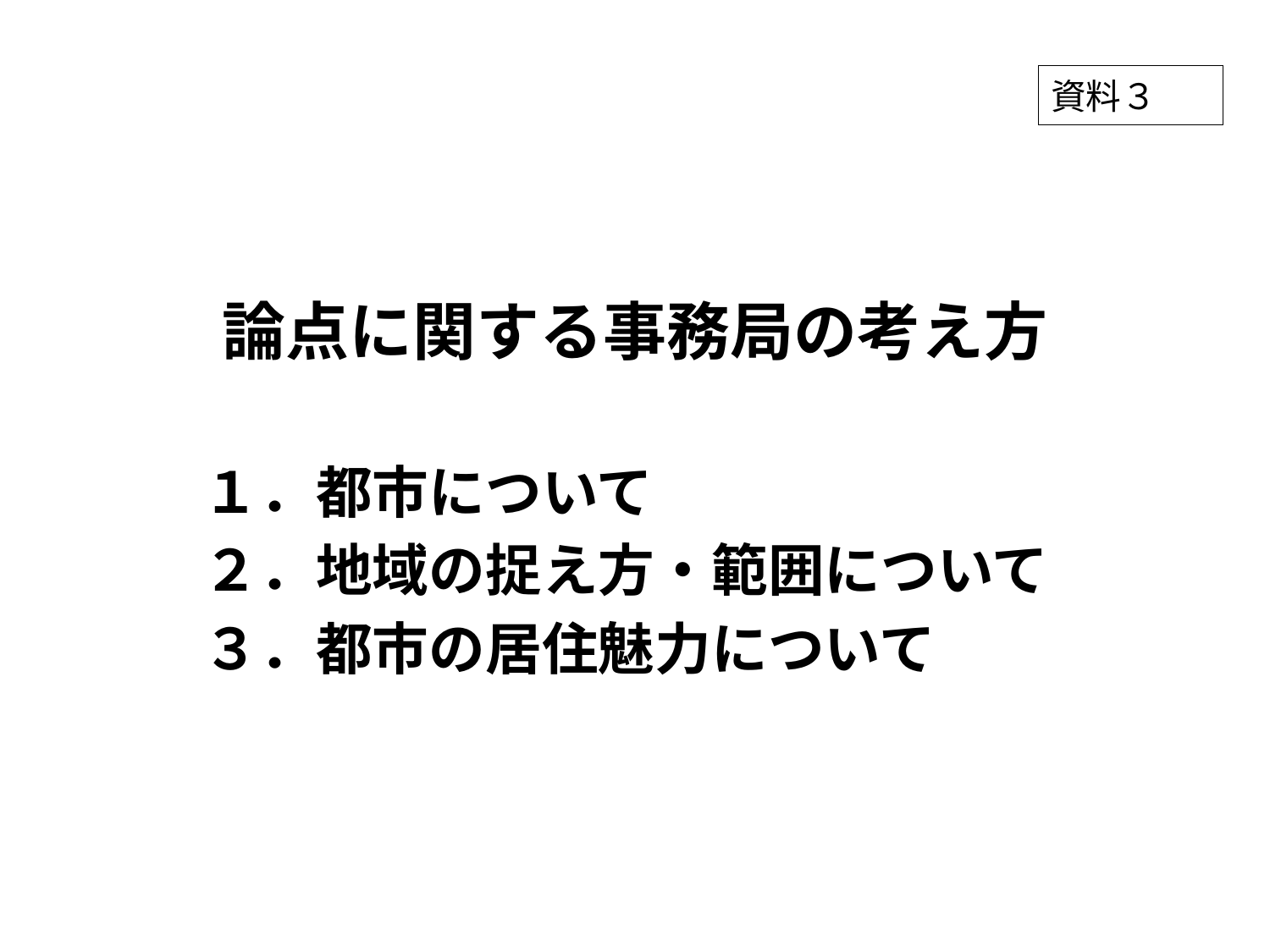

資料３
論点に関する事務局の考え方

１．都市について
２．地域の捉え方・範囲について
３．都市の居住魅力について